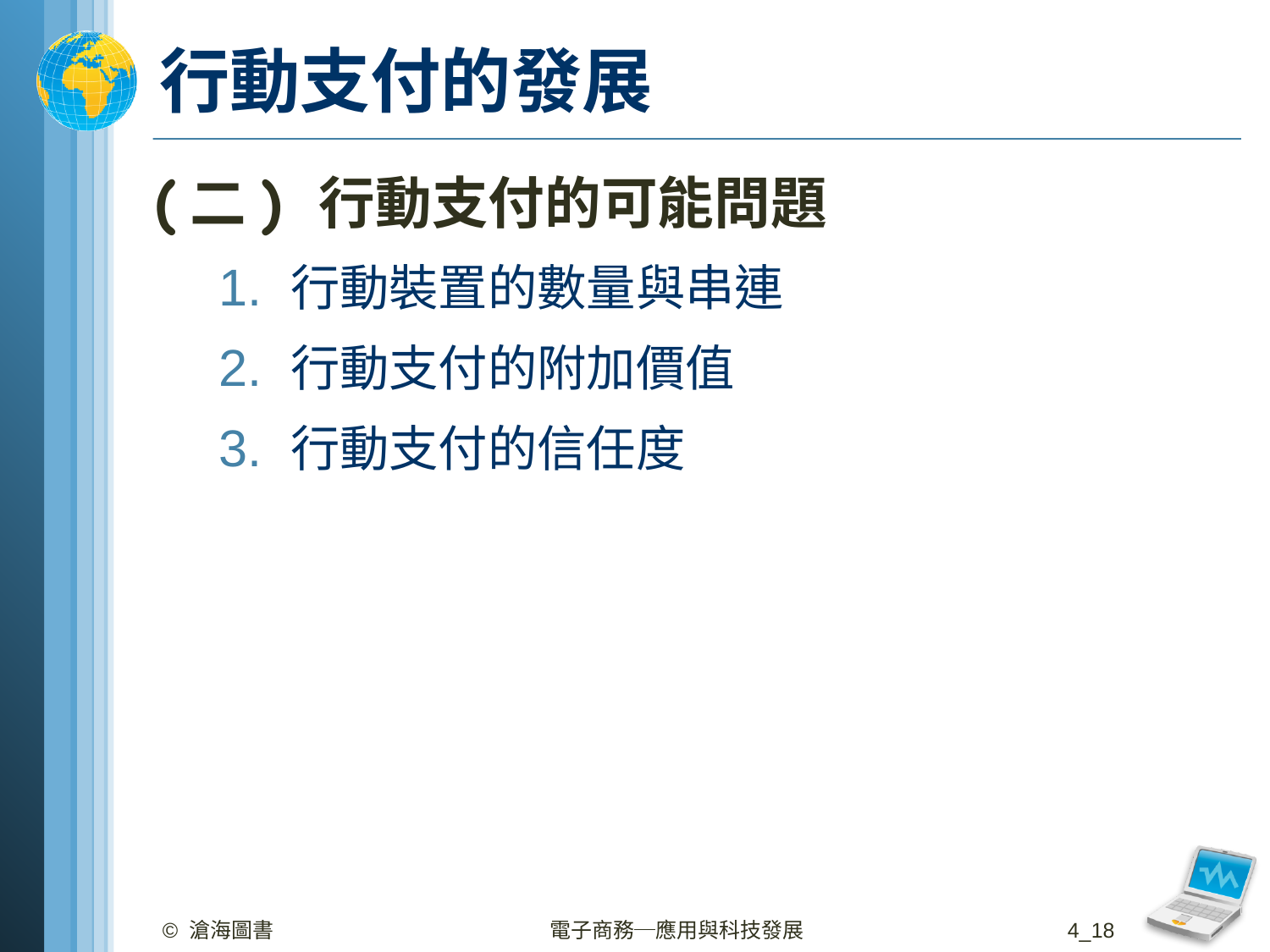

# 行動支付的發展
(二) 行動支付的可能問題
行動裝置的數量與串連
行動支付的附加價值
行動支付的信任度
© 滄海圖書
電子商務─應用與科技發展
4_18